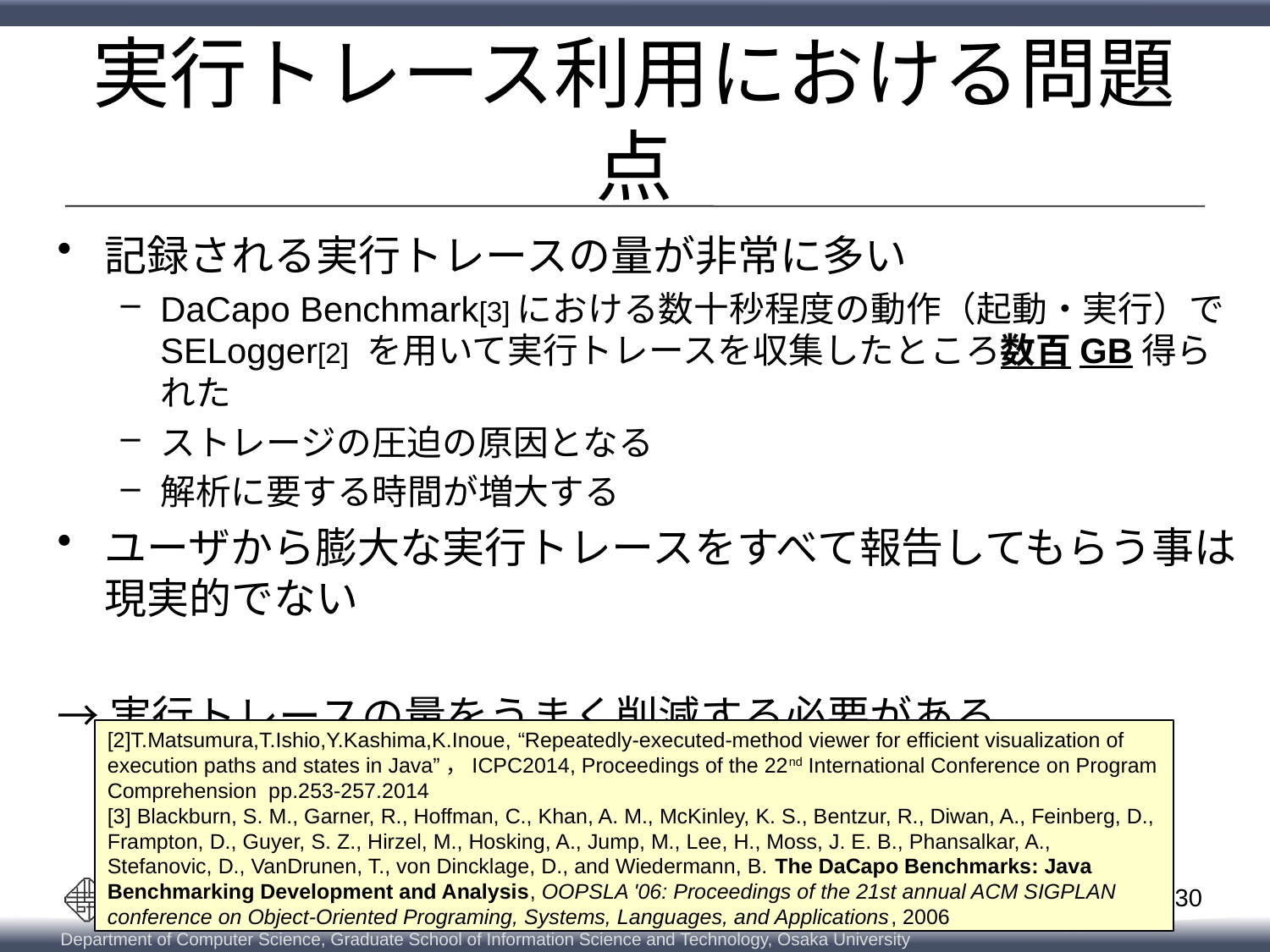

# 実行トレース利用における問題点
記録される実行トレースの量が非常に多い
DaCapo Benchmark[3]における数十秒程度の動作（起動・実行）で
SELogger[2] を用いて実行トレースを収集したところ数百GB得られた
ストレージの圧迫の原因となる
解析に要する時間が増大する
ユーザから膨大な実行トレースをすべて報告してもらう事は
現実的でない

→実行トレースの量をうまく削減する必要がある
[2]T.Matsumura,T.Ishio,Y.Kashima,K.Inoue, “Repeatedly-executed-method viewer for efficient visualization of execution paths and states in Java”，ICPC2014, Proceedings of the 22nd International Conference on Program Comprehension  pp.253-257.2014
[3] Blackburn, S. M., Garner, R., Hoffman, C., Khan, A. M., McKinley, K. S., Bentzur, R., Diwan, A., Feinberg, D., Frampton, D., Guyer, S. Z., Hirzel, M., Hosking, A., Jump, M., Lee, H., Moss, J. E. B., Phansalkar, A., Stefanovic, D., VanDrunen, T., von Dincklage, D., and Wiedermann, B. The DaCapo Benchmarks: Java Benchmarking Development and Analysis, OOPSLA '06: Proceedings of the 21st annual ACM SIGPLAN conference on Object-Oriented Programing, Systems, Languages, and Applications, 2006

30